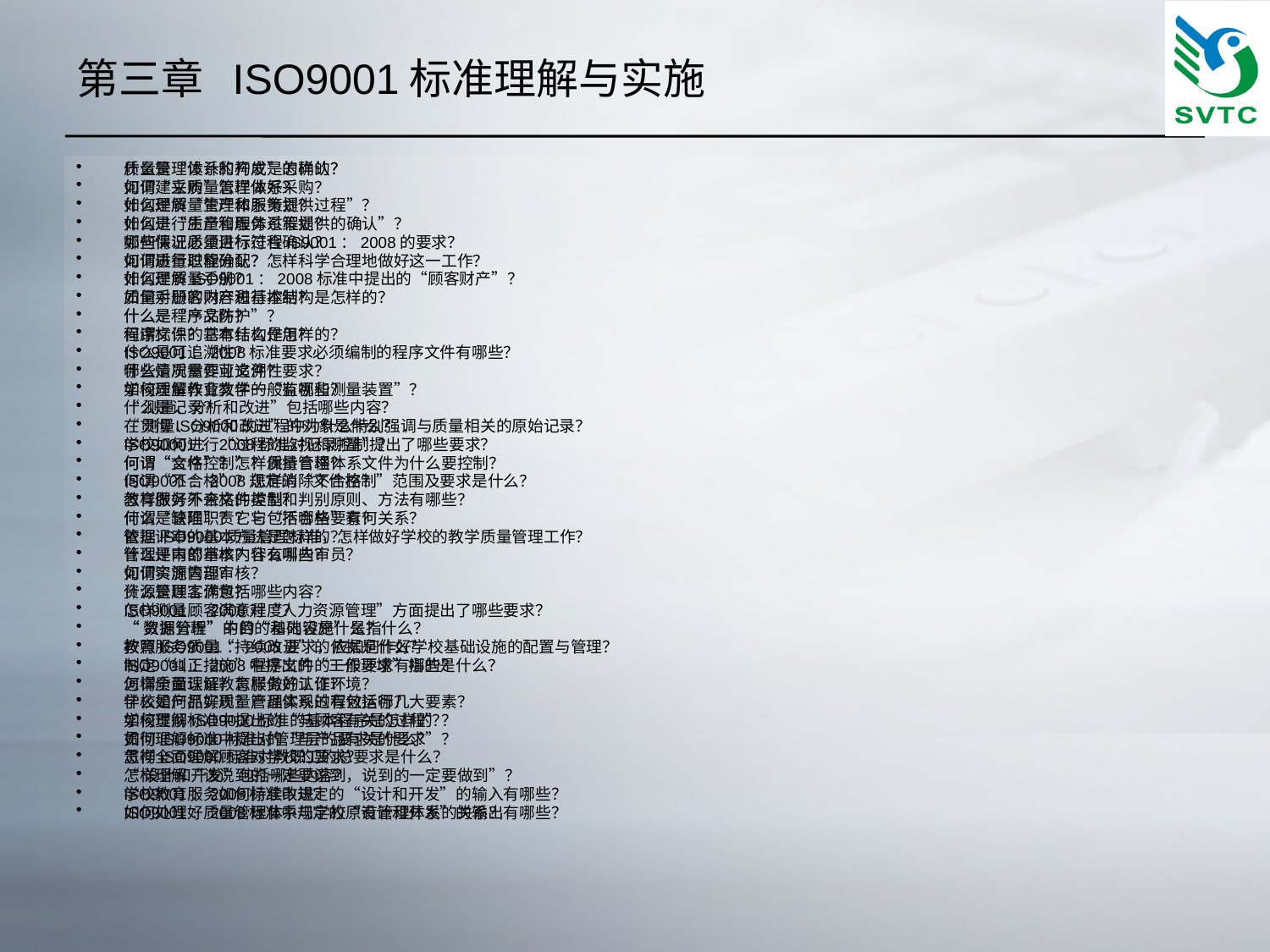

# 第三章  ISO9001标准理解与实施
质量管理体系的构成是怎样的？
如何建立质量管理体系？
什么是质量管理体系策划？
如何进行质量管理体系策划？
如何保证质量目标符合IS9001：2008的要求？
何谓质量职能分配？怎样科学合理地做好这一工作？
什么是质量手册？
质量手册的内容和基本结构是怎样的？
什么是程序文件？
程序文件的基本结构是怎样的？
ISO9001：2008标准要求必须编制的程序文件有哪些？
什么是质量作业文件？
学校质量作业文件一般有哪些？
什么是记录？
在贯彻ISO9000的过程中为什么特别强调与质量相关的原始记录？
ISO90001：2008标准对记录控制提出了哪些要求？
何谓“文件控制”？质量管理体系文件为什么要控制？
ISO9001：2008规定的“文件控制”范围及要求是什么？
怎样做好外来文件控制？
什么是管理职责？它包括哪些要素？
管理评审的基本方法是怎样的？
管理评审的基本内容有哪些？
何谓资源管理？
资源管理工作包括哪些内容？
ISO9001：2008对“人力资源管理”方面提出了哪些要求？
“资源管理”中的“基础设施”是指什么？
按照ISO9001：2008要求，应如何作好学校基础设施的配置与管理？
ISO9001：2008中提出的“工作环境”指的是什么？
怎样全面理解教育服务的工作环境？
什么是产品实现？产品实现过程包括哪几大要素？
如何理解标准中提出的“与顾客有关的过程”？
如何理解标准中提出的“与产品有关的要求”？
怎样全面理解顾客对学校的要求？
“设计和开发”包括哪些内容？
ISO9001：2008标准中规定的“设计和开发”的输入有哪些？
ISO9001：2008标准中规定的“设计和开发”的输出有哪些？
什么是“设计和开发”的确认？
何谓“采购”怎样做好采购？
如何理解“生产和服务提供过程”？
什么是“生产和服务过程提供的确认”？
哪些情况必须进行过程确认？
如何进行过程确认？
如何理解ISO9001：2008标准中提出的“顾客财产”？
如何对顾客财产进行控制？
什么是“产品防护”？
何谓标识？它有什么作用？
什么是可追溯性？
哪些情况需要可追溯性要求？
如何理解教育教学的“监视和测量装置”？
“测量、分析和改进”包括哪些内容？
“测量、分析和改进”的对象是什么？
学校如何进行“过程的监视和测量”？
何谓“合格”？怎样保持合格？
何谓“不合格”？怎样消除不合格？
教育服务不合格的类型和判别原则、方法有哪些？
何谓“缺陷”？它与“不合格”有何关系？
依据ISO9000质量管理标准，怎样做好学校的教学质量管理工作？
什么是内部审核？什么叫内审员？
如何实施内部审核？
什么是顾客满意？
怎样测量顾客满意程度？
“数据分析”的目的和内容是什么？
教育服务质量“持续改进”的依据是什么？
制定“纠正措施”程序文件的一般要求有哪些？
何谓质量认证？怎样做好认证？
学校如何抓好质量管理体系的有效运行？
学校贯彻ISO9000标准的基本程序是怎样的？
贯彻ISO9000标准对管理层的要求是什么？
贯彻ISO9000标准对教职工的总要求是什么？
怎样理解“该说到的一定要说到，说到的一定要做到”？
学校教育服务如何持续改进？
如何处理好质量管理体系与学校原有管理体系的关系？